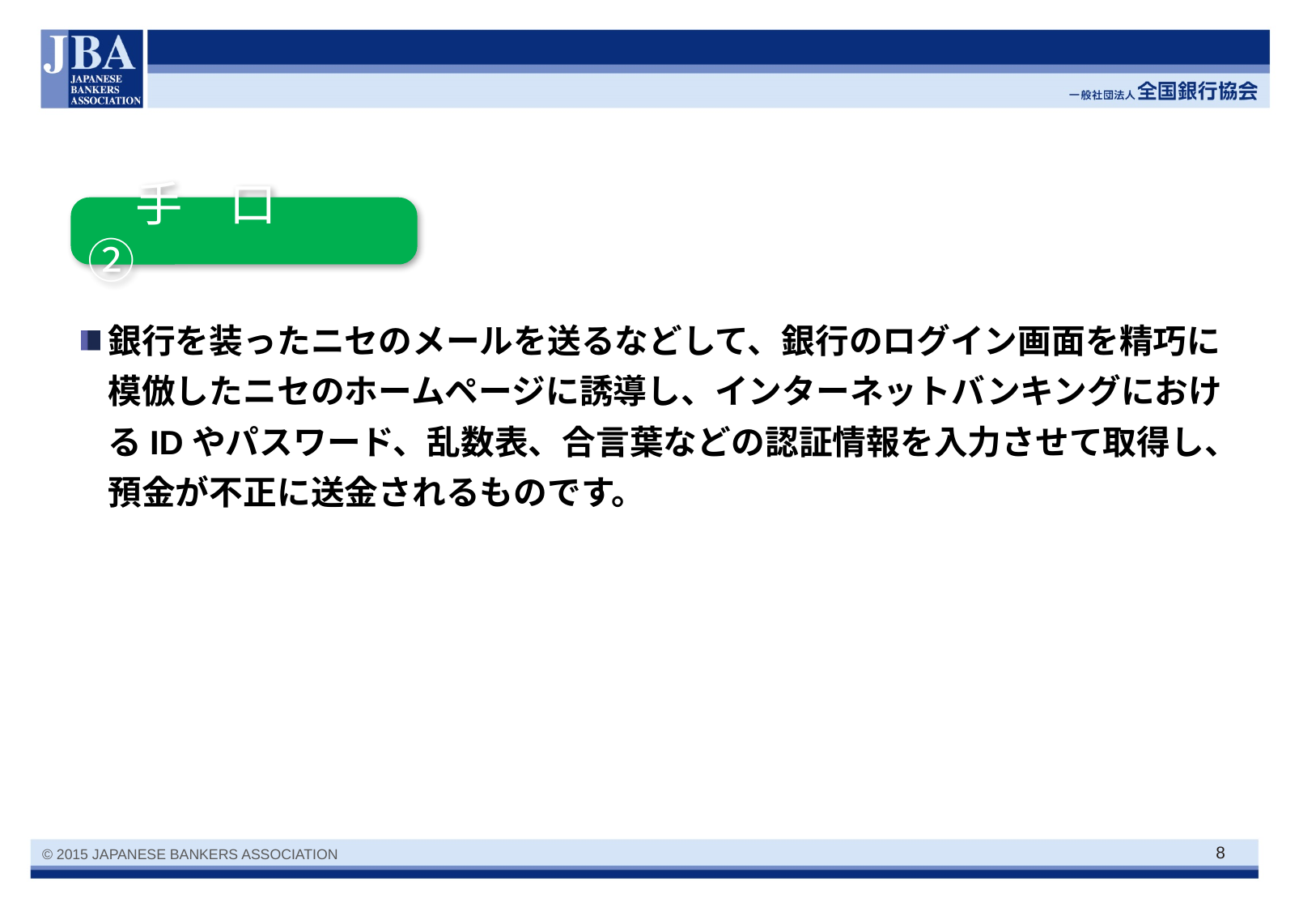

#
　手　口　　②
銀行を装ったニセのメールを送るなどして、銀行のログイン画面を精巧に模倣したニセのホームページに誘導し、インターネットバンキングにおけるIDやパスワード、乱数表、合言葉などの認証情報を入力させて取得し、預金が不正に送金されるものです。